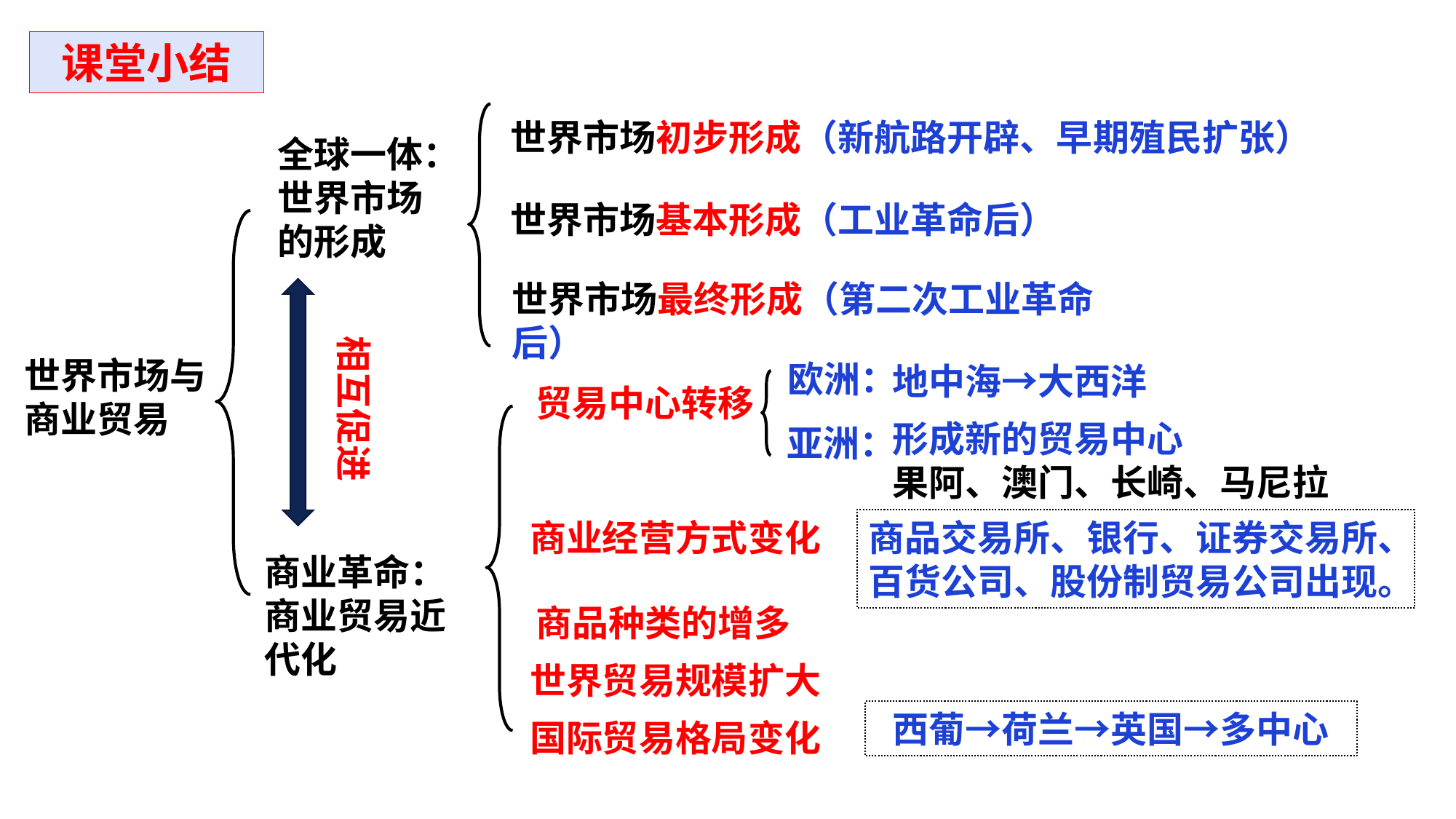

课堂小结

世界市场初步形成（新航路开辟、早期殖民扩张）
全球一体：世界市场的形成
世界市场基本形成（工业革命后）

世界市场最终形成（第二次工业革命后）

相互促进
世界市场与商业贸易
欧洲：
地中海→大西洋

贸易中心转移

形成新的贸易中心
果阿、澳门、长崎、马尼拉
亚洲：
商业经营方式变化
商品交易所、银行、证券交易所、百货公司、股份制贸易公司出现。
商业革命：
商业贸易近代化
商品种类的增多
世界贸易规模扩大
西葡→荷兰→英国→多中心
国际贸易格局变化